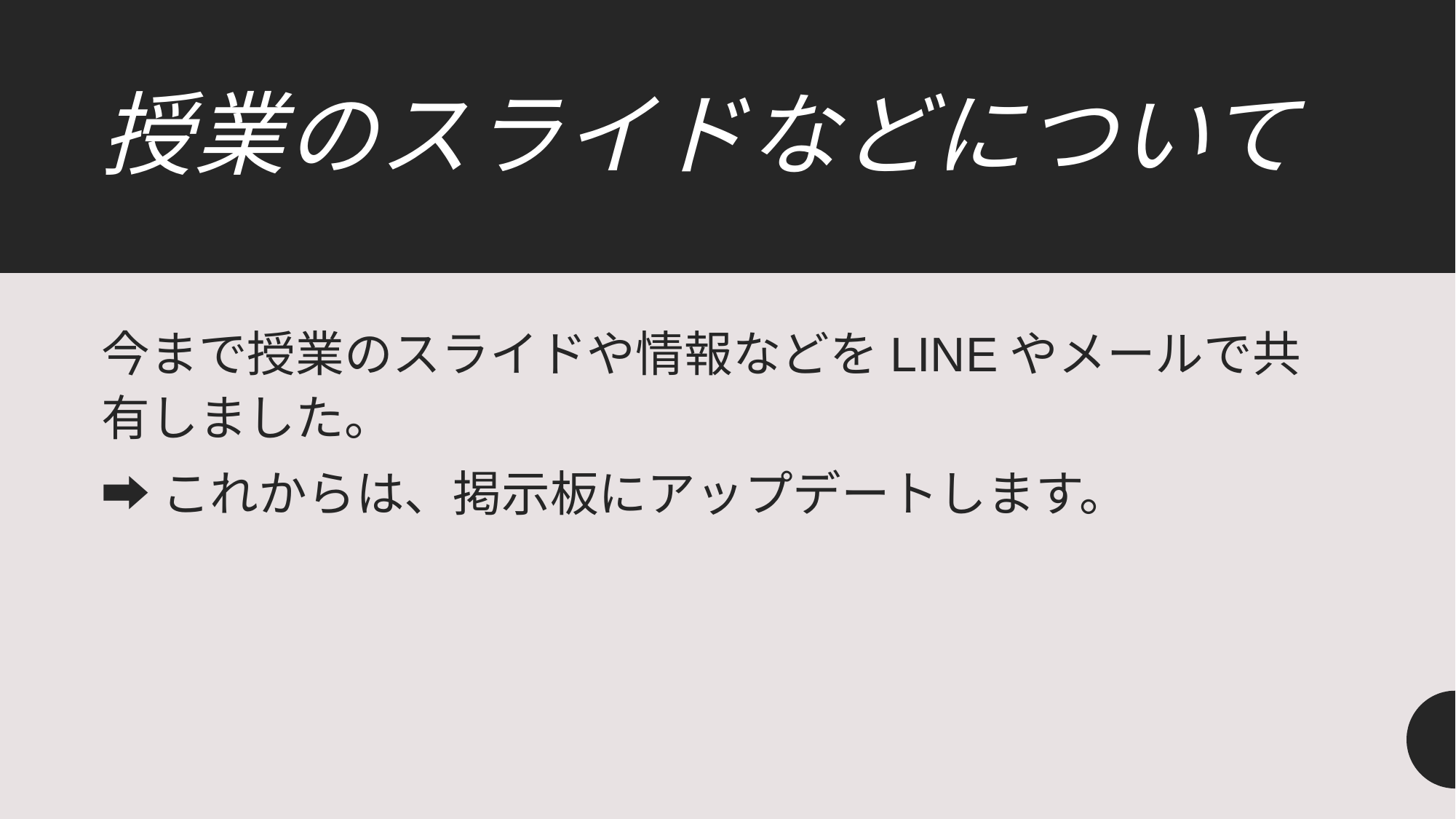

# 授業のスライドなどについて
今まで授業のスライドや情報などをLINEやメールで共有しました。
➡これからは、掲示板にアップデートします。